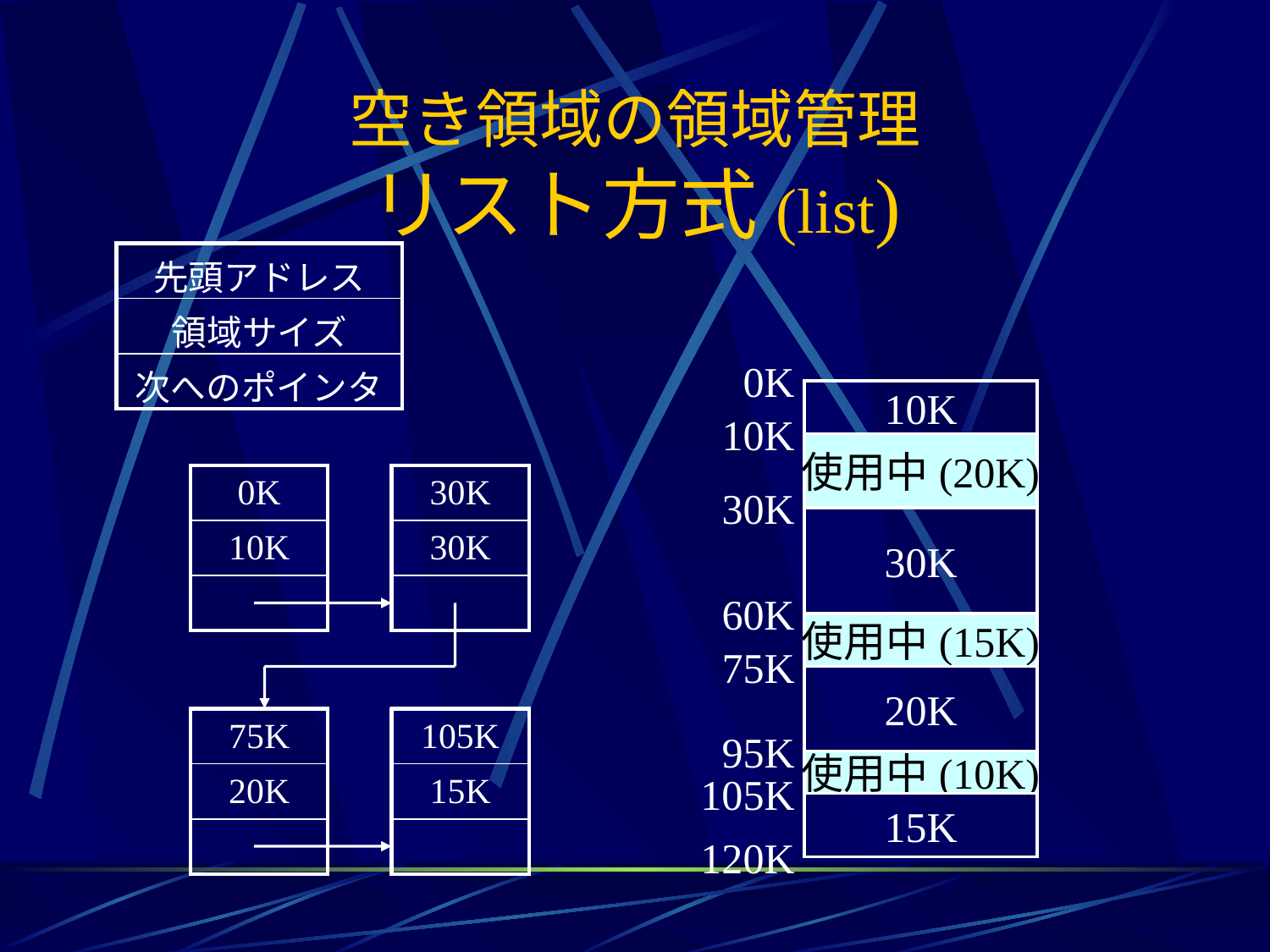

# 空き領域の領域管理 リスト方式(list)
| 先頭アドレス |
| --- |
| 領域サイズ |
| 次へのポインタ |
0K

10K
10K
使用中(20K)
| 0K |
| --- |
| 10K |
|  |
| 30K |
| --- |
| 30K |
|  |
30K
30K
60K

使用中(15K)
75K
20K
| 75K |
| --- |
| 20K |
|  |
| 105K |
| --- |
| 15K |
|  |
95K
使用中(10K)
105K
15K
120K